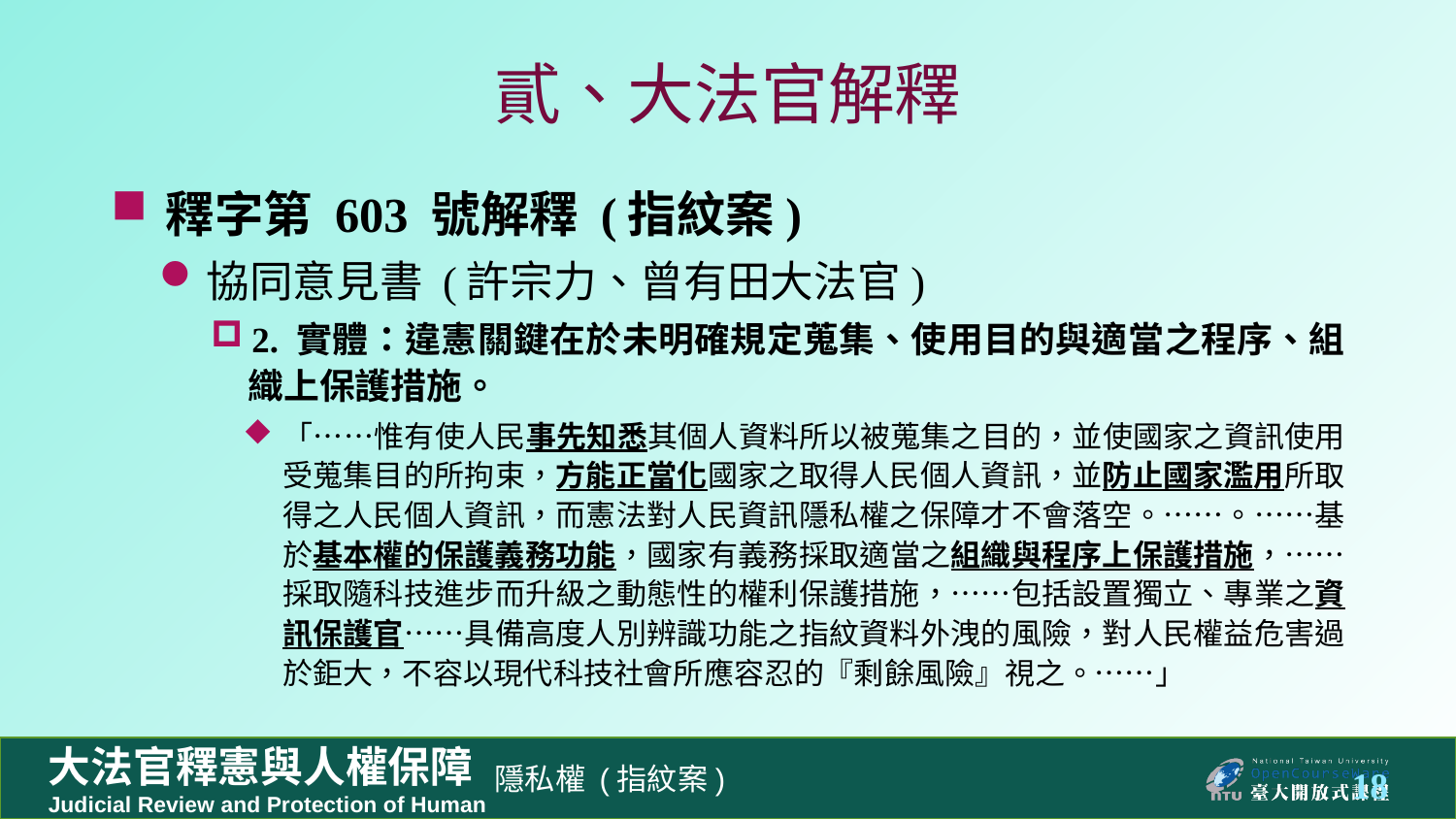

# 貳、大法官解釋
釋字第 603 號解釋 (指紋案)
協同意見書 (許宗力、曾有田大法官)
2. 實體：違憲關鍵在於未明確規定蒐集、使用目的與適當之程序、組織上保護措施。
「……惟有使人民事先知悉其個人資料所以被蒐集之目的，並使國家之資訊使用受蒐集目的所拘束，方能正當化國家之取得人民個人資訊，並防止國家濫用所取得之人民個人資訊，而憲法對人民資訊隱私權之保障才不會落空。……。……基於基本權的保護義務功能，國家有義務採取適當之組織與程序上保護措施，……採取隨科技進步而升級之動態性的權利保護措施，……包括設置獨立、專業之資訊保護官……具備高度人別辨識功能之指紋資料外洩的風險，對人民權益危害過於鉅大，不容以現代科技社會所應容忍的『剩餘風險』視之。……」